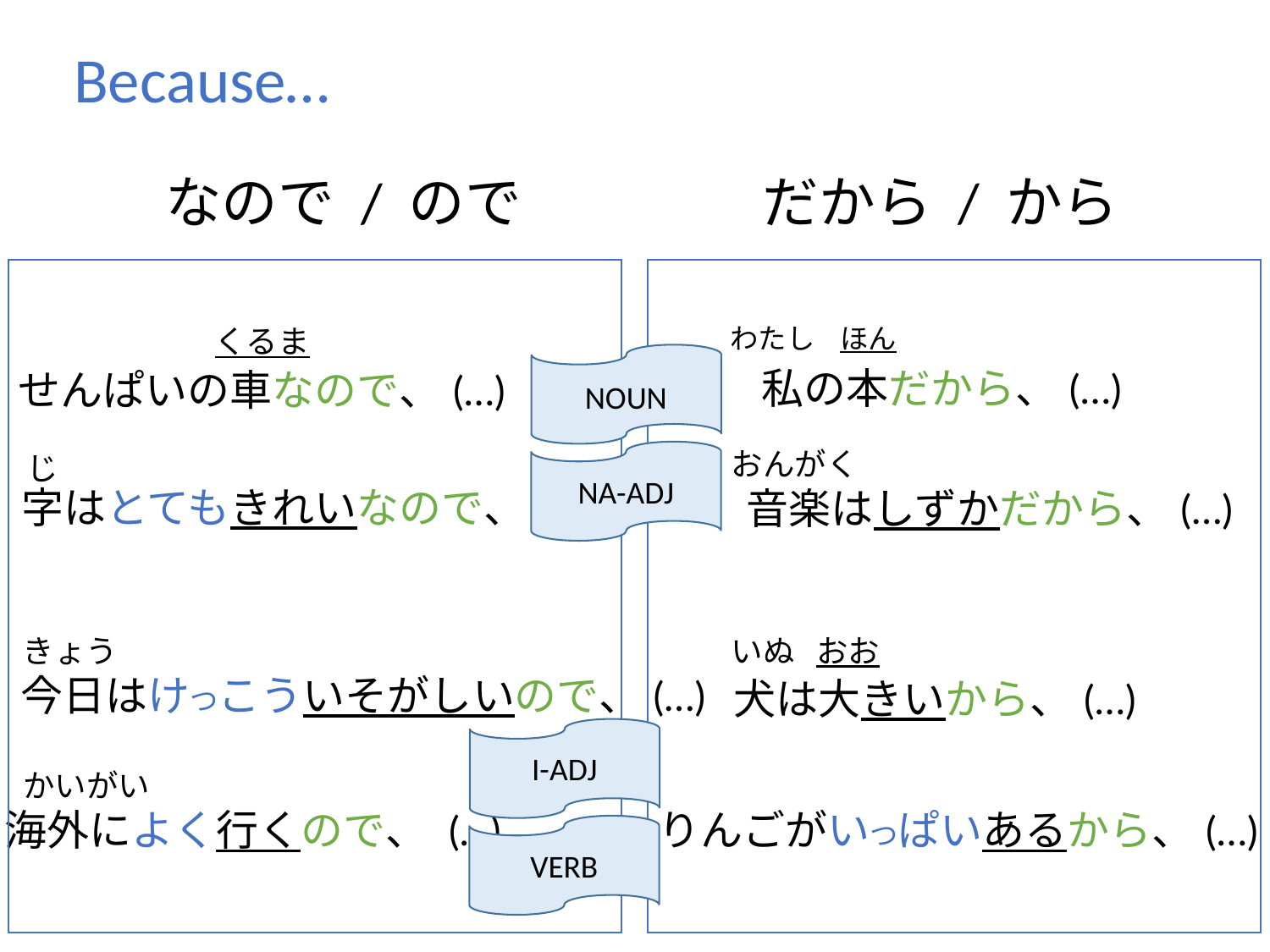

Because…
なので / ので
だから / から

わたし    ほん

私の本だから、(…)
くるま
せんぱいの車なので、(…)

NOUN
おんがく
音楽はしずかだから、(…)

NA-ADJ
じ
字はとてもきれいなので、(…)
きょう
今日はけつこういそがしいので、(…)
いぬ   おお
犬は大きいから、(…)

I-ADJ
かいがい
海外によく行くので、 (…)
りんごがいつぱいあるから、(…)

VERB